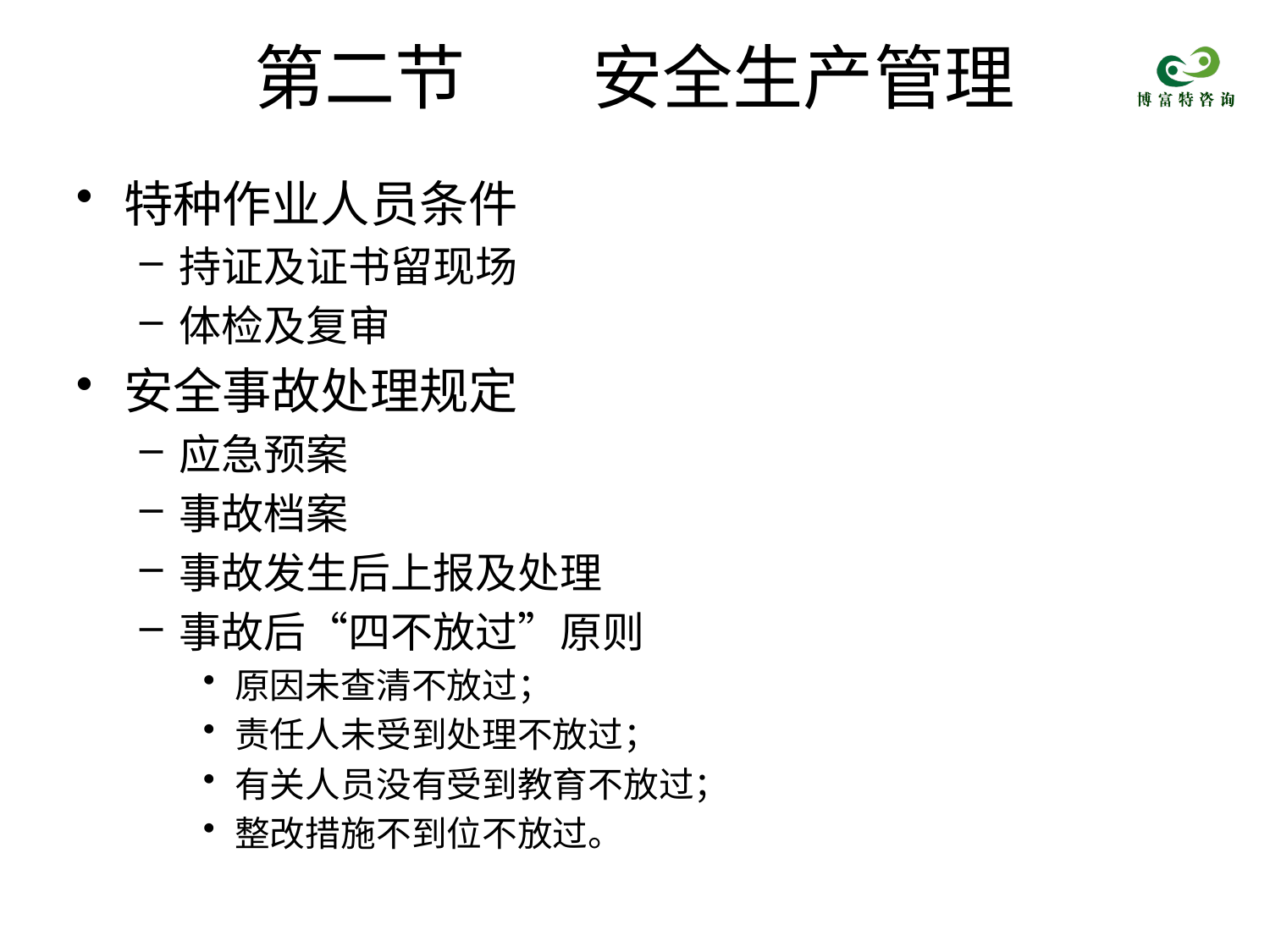

# 第二节        安全生产管理
特种作业人员条件
持证及证书留现场
体检及复审
安全事故处理规定
应急预案
事故档案
事故发生后上报及处理
事故后“四不放过”原则
原因未查清不放过；
责任人未受到处理不放过；
有关人员没有受到教育不放过；
整改措施不到位不放过。